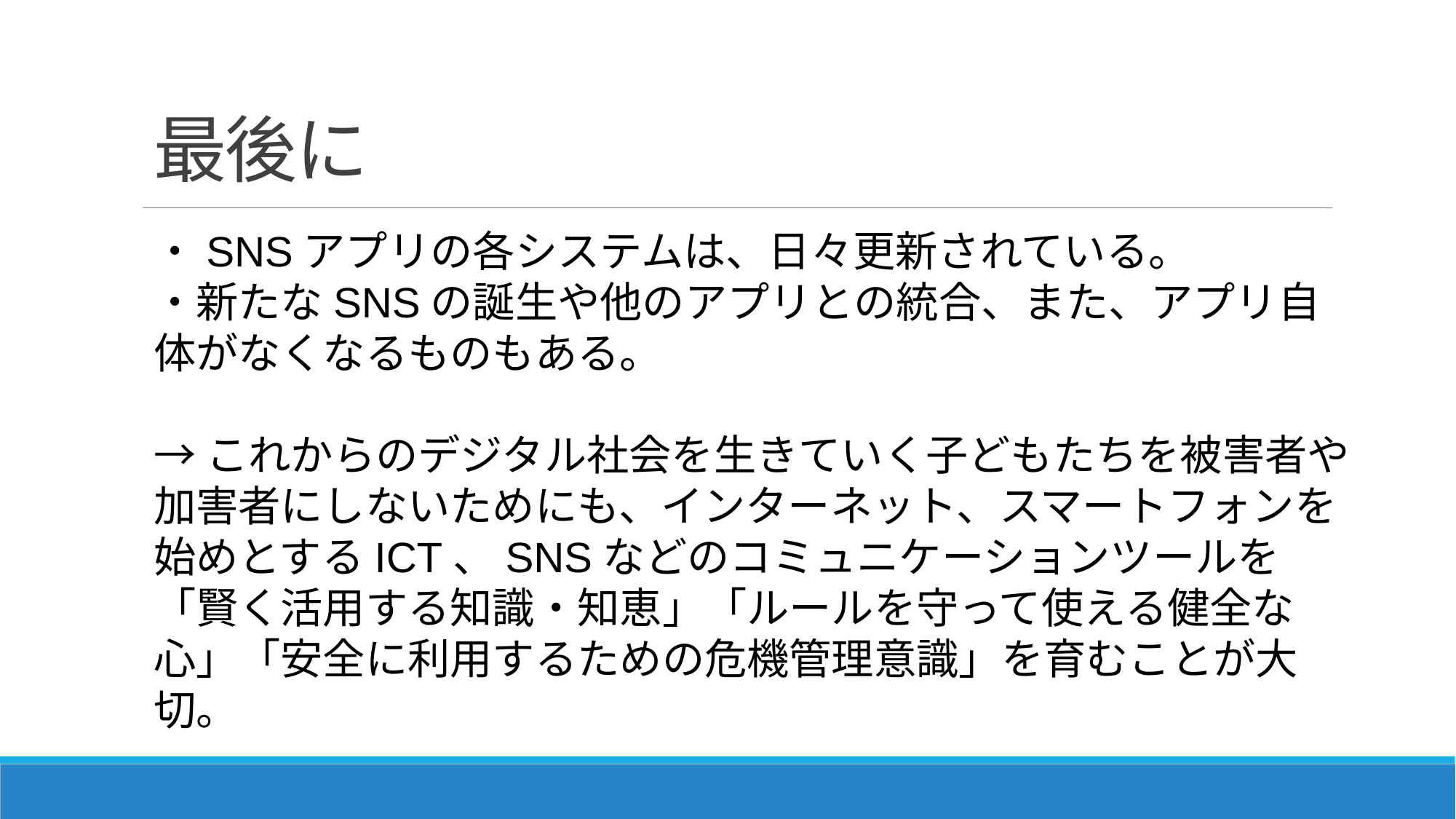

# 最後に
・SNSアプリの各システムは、日々更新されている。
・新たなSNSの誕生や他のアプリとの統合、また、アプリ自体がなくなるものもある。

→これからのデジタル社会を生きていく子どもたちを被害者や加害者にしないためにも、インターネット、スマートフォンを始めとするICT、SNSなどのコミュニケーションツールを「賢く活用する知識・知恵」「ルールを守って使える健全な心」「安全に利用するための危機管理意識」を育むことが大切。